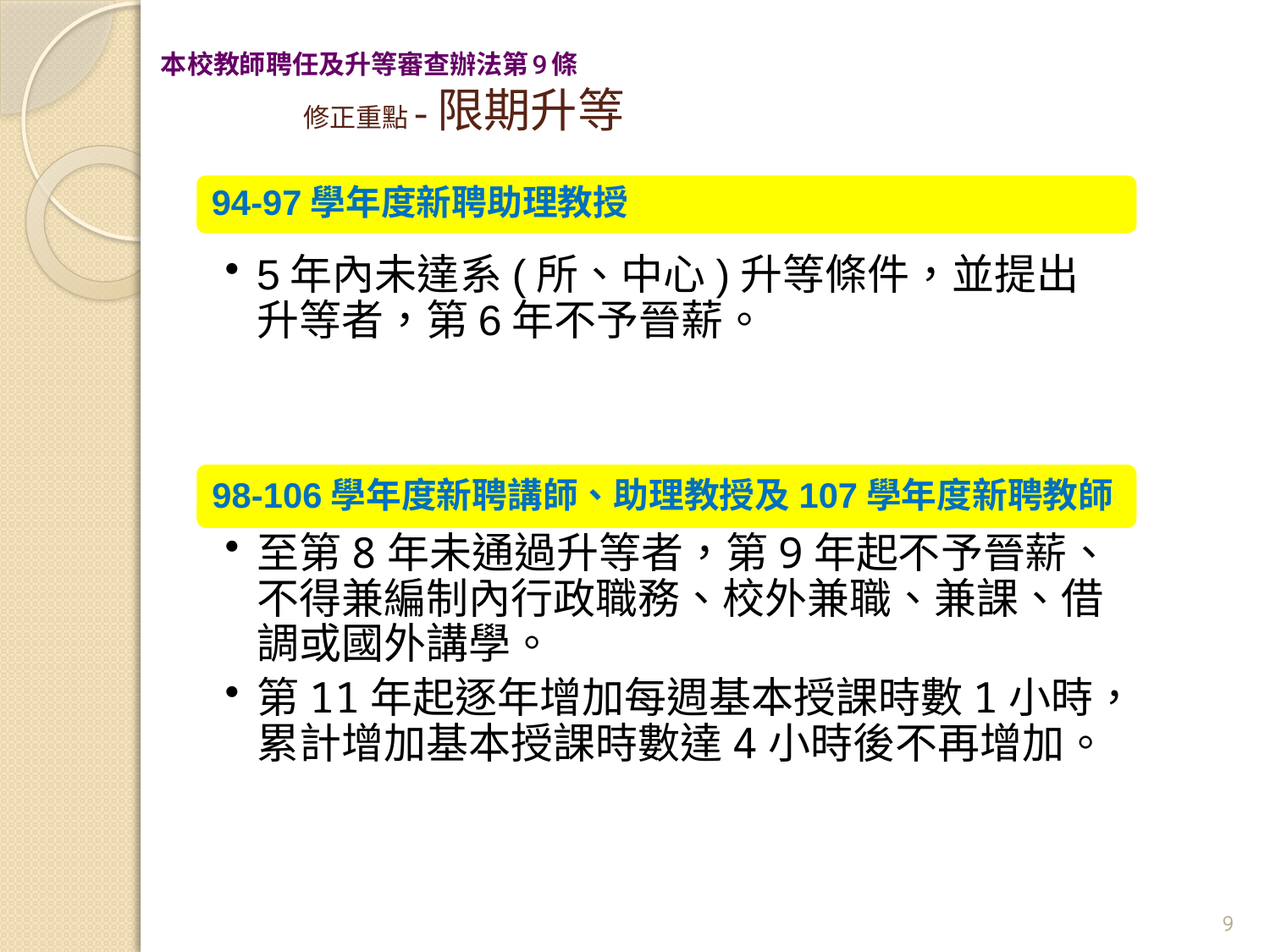

# 本校教師聘任及升等審查辦法第9條 修正重點-限期升等
94-97學年度新聘助理教授
5年內未達系(所、中心)升等條件，並提出升等者，第6年不予晉薪。
98-106學年度新聘講師、助理教授及107學年度新聘教師
至第8年未通過升等者，第9年起不予晉薪、不得兼編制內行政職務、校外兼職、兼課、借調或國外講學。
第11年起逐年增加每週基本授課時數1小時，累計增加基本授課時數達4小時後不再增加。

9